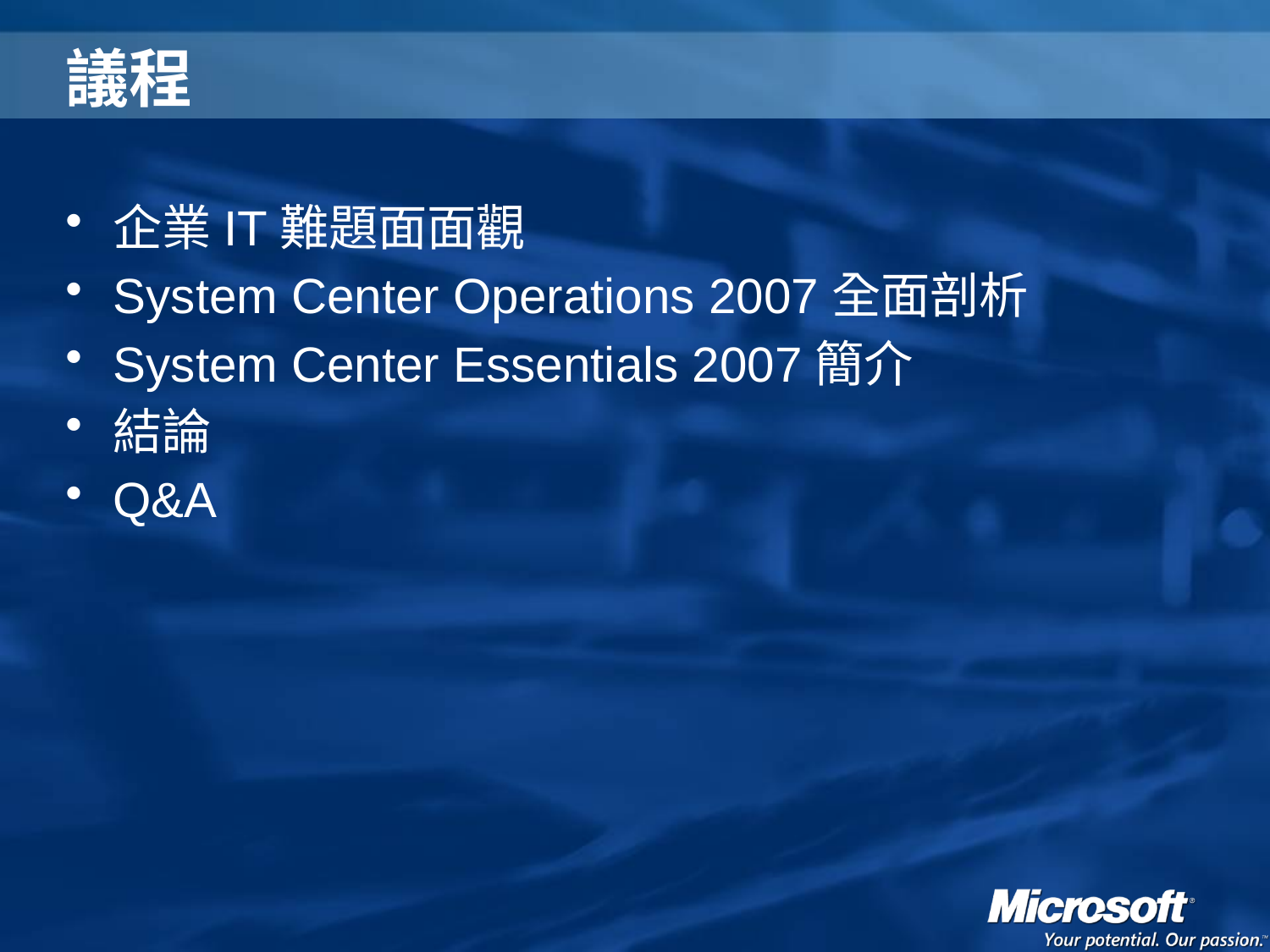

# 議程
企業IT難題面面觀
System Center Operations 2007全面剖析
System Center Essentials 2007簡介
結論
Q&A